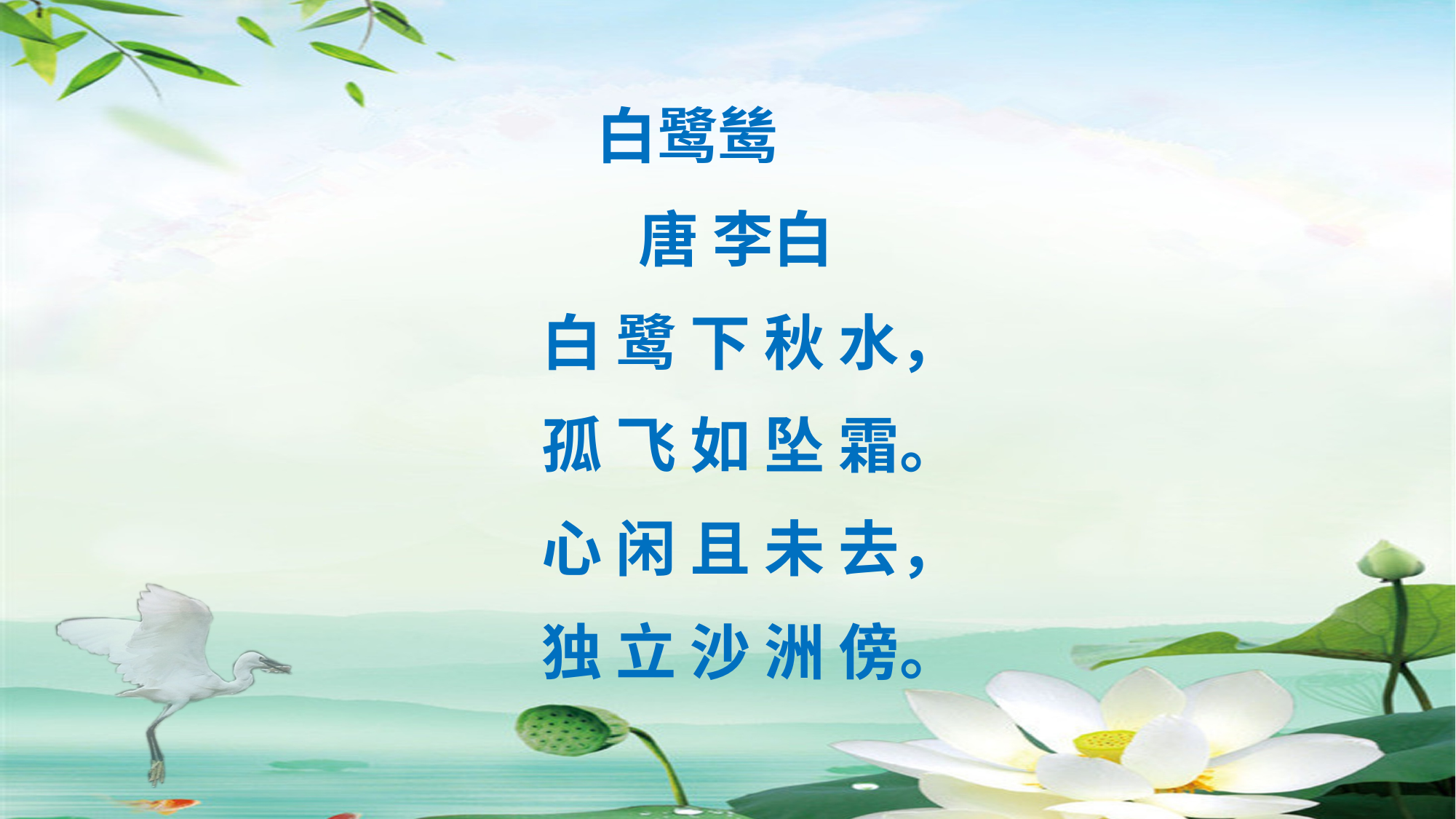

白鹭鸶
            唐 李白
     白 鹭 下 秋 水，
     孤 飞 如 坠 霜。
     心 闲 且 未 去，
     独 立 沙 洲 傍。